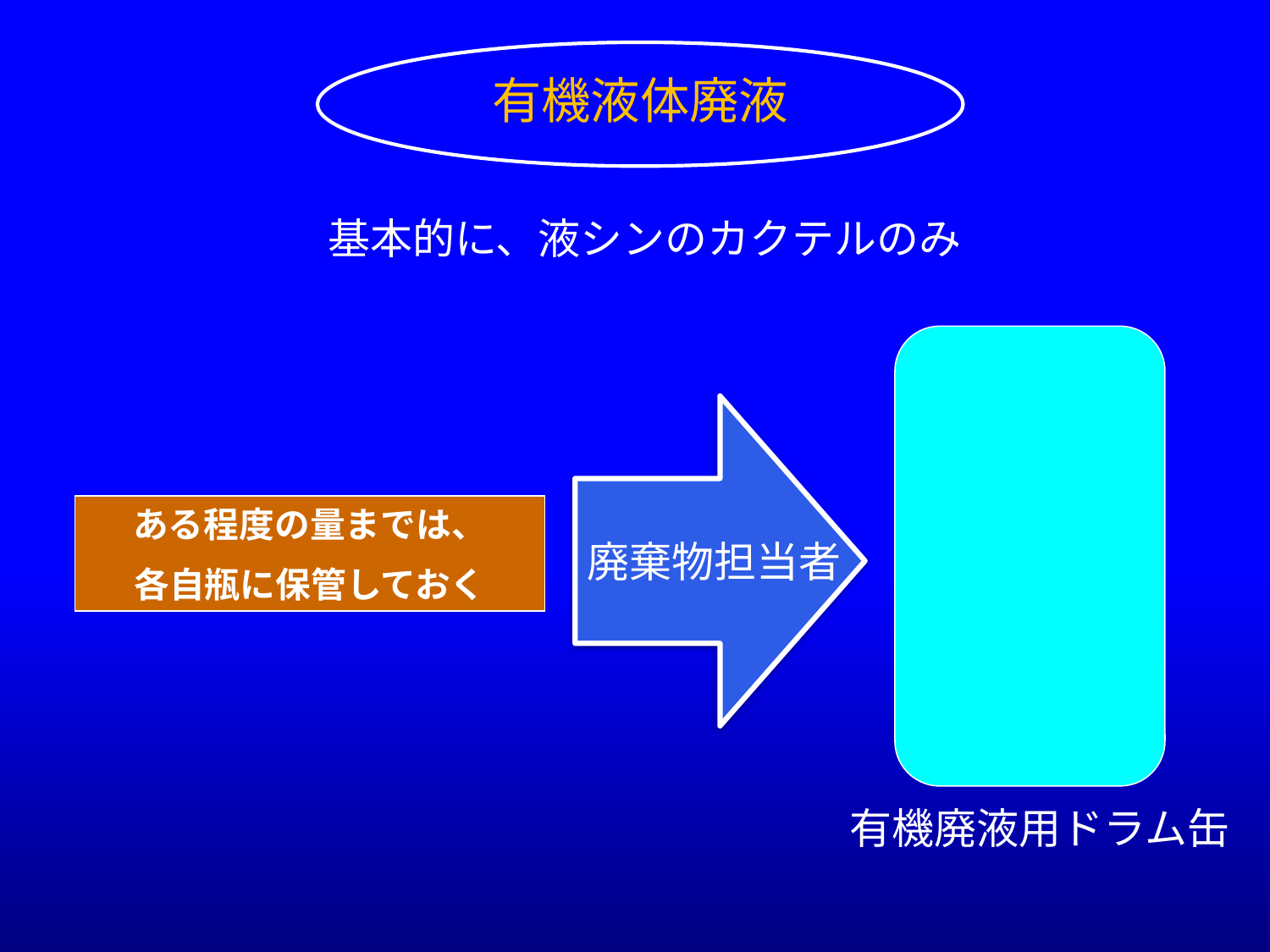

有機液体廃液
基本的に、液シンのカクテルのみ

廃棄物担当者
ある程度の量までは、
各自瓶に保管しておく
有機廃液用ドラム缶